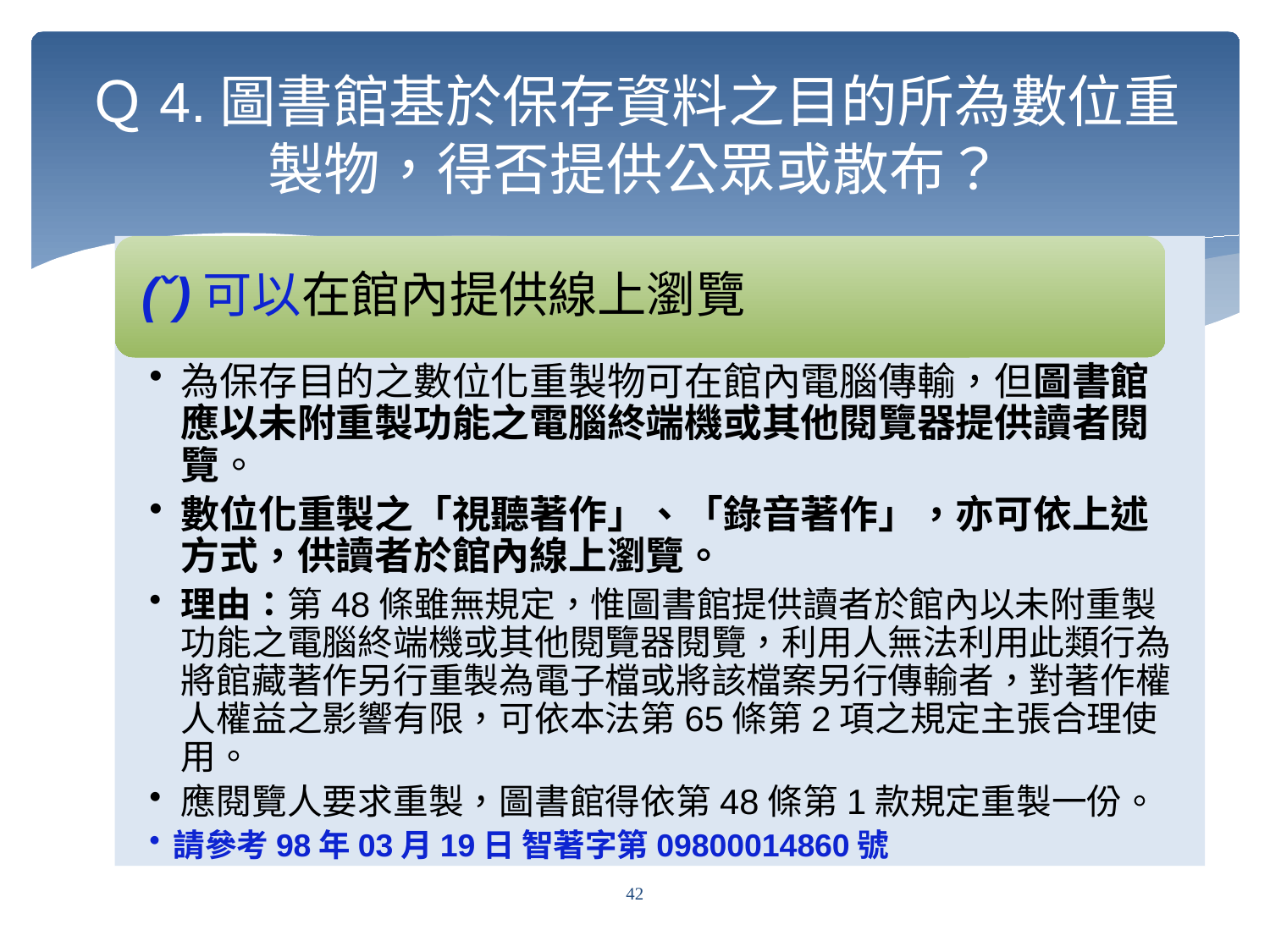

# Ｑ4.圖書館基於保存資料之目的所為數位重製物，得否提供公眾或散布？
(ˇ)可以在館內提供線上瀏覽
為保存目的之數位化重製物可在館內電腦傳輸，但圖書館應以未附重製功能之電腦終端機或其他閱覽器提供讀者閱覽。
數位化重製之「視聽著作」、「錄音著作」，亦可依上述方式，供讀者於館內線上瀏覽。
理由：第48條雖無規定，惟圖書館提供讀者於館內以未附重製功能之電腦終端機或其他閱覽器閱覽，利用人無法利用此類行為將館藏著作另行重製為電子檔或將該檔案另行傳輸者，對著作權人權益之影響有限，可依本法第65條第2項之規定主張合理使用。
應閱覽人要求重製，圖書館得依第48條第1款規定重製一份。
請參考98年03月19日 智著字第09800014860號
42